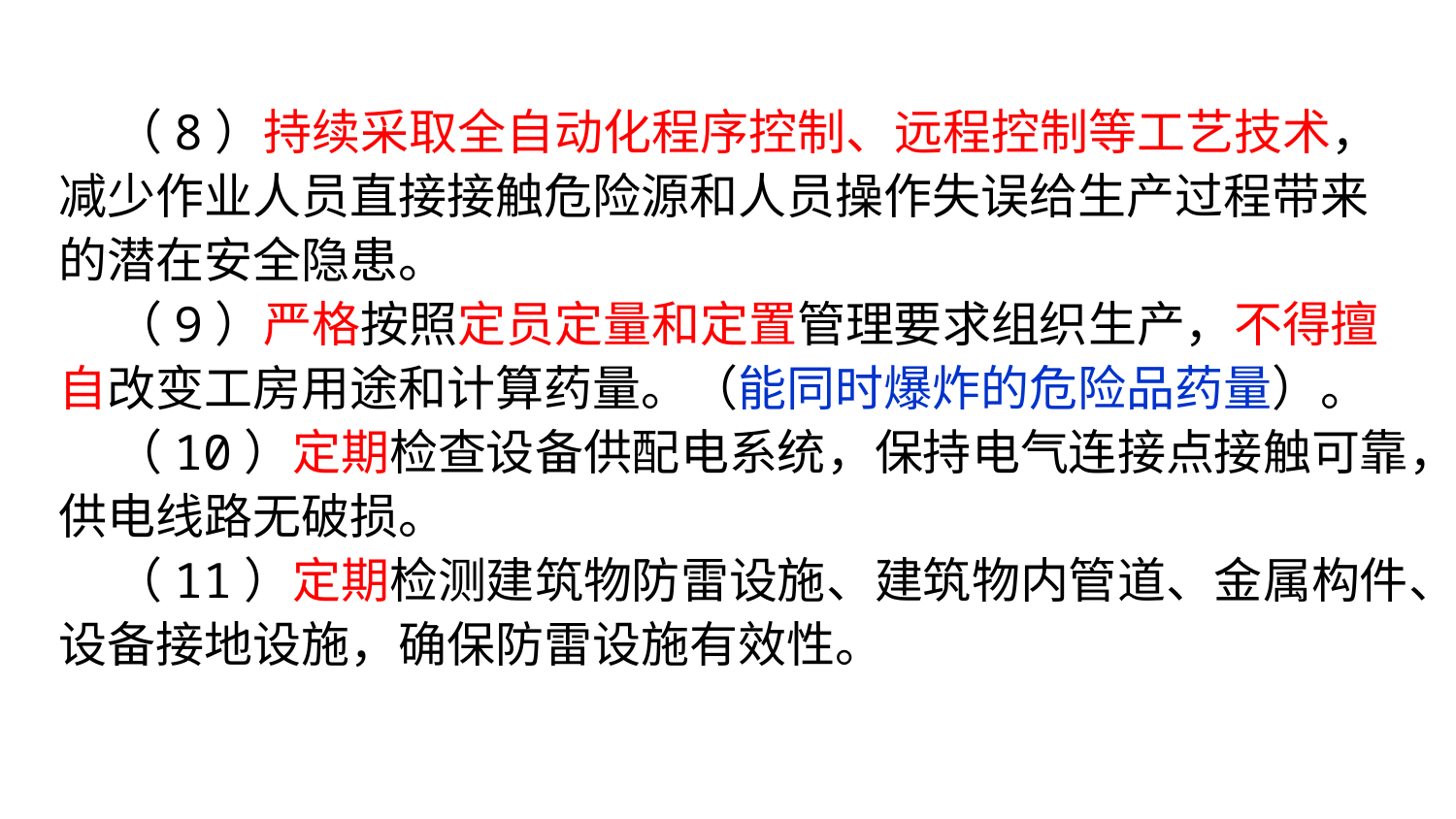

（8）持续采取全自动化程序控制、远程控制等工艺技术，减少作业人员直接接触危险源和人员操作失误给生产过程带来的潜在安全隐患。
（9）严格按照定员定量和定置管理要求组织生产，不得擅自改变工房用途和计算药量。（能同时爆炸的危险品药量）。
（10）定期检查设备供配电系统，保持电气连接点接触可靠，供电线路无破损。
（11）定期检测建筑物防雷设施、建筑物内管道、金属构件、设备接地设施，确保防雷设施有效性。